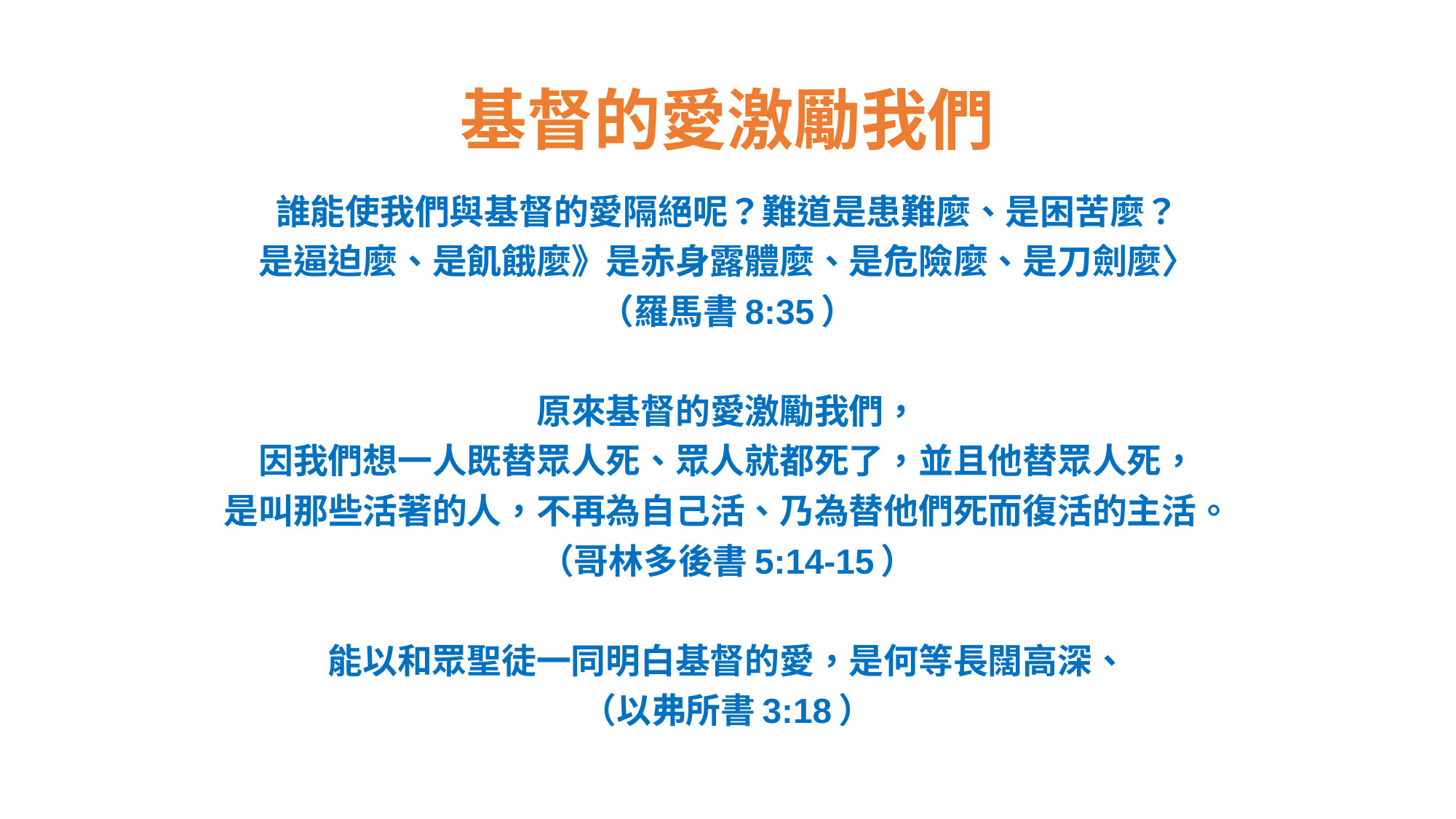

# 基督的愛激勵我們
誰能使我們與基督的愛隔絕呢？難道是患難麼、是困苦麼？
是逼迫麼、是飢餓麼》是赤身露體麼、是危險麼、是刀劍麼〉
（羅馬書8:35）

原來基督的愛激勵我們，
因我們想一人既替眾人死、眾人就都死了，並且他替眾人死，
是叫那些活著的人，不再為自己活、乃為替他們死而復活的主活。
（哥林多後書5:14-15）

能以和眾聖徒一同明白基督的愛，是何等長闊高深、
（以弗所書3:18）